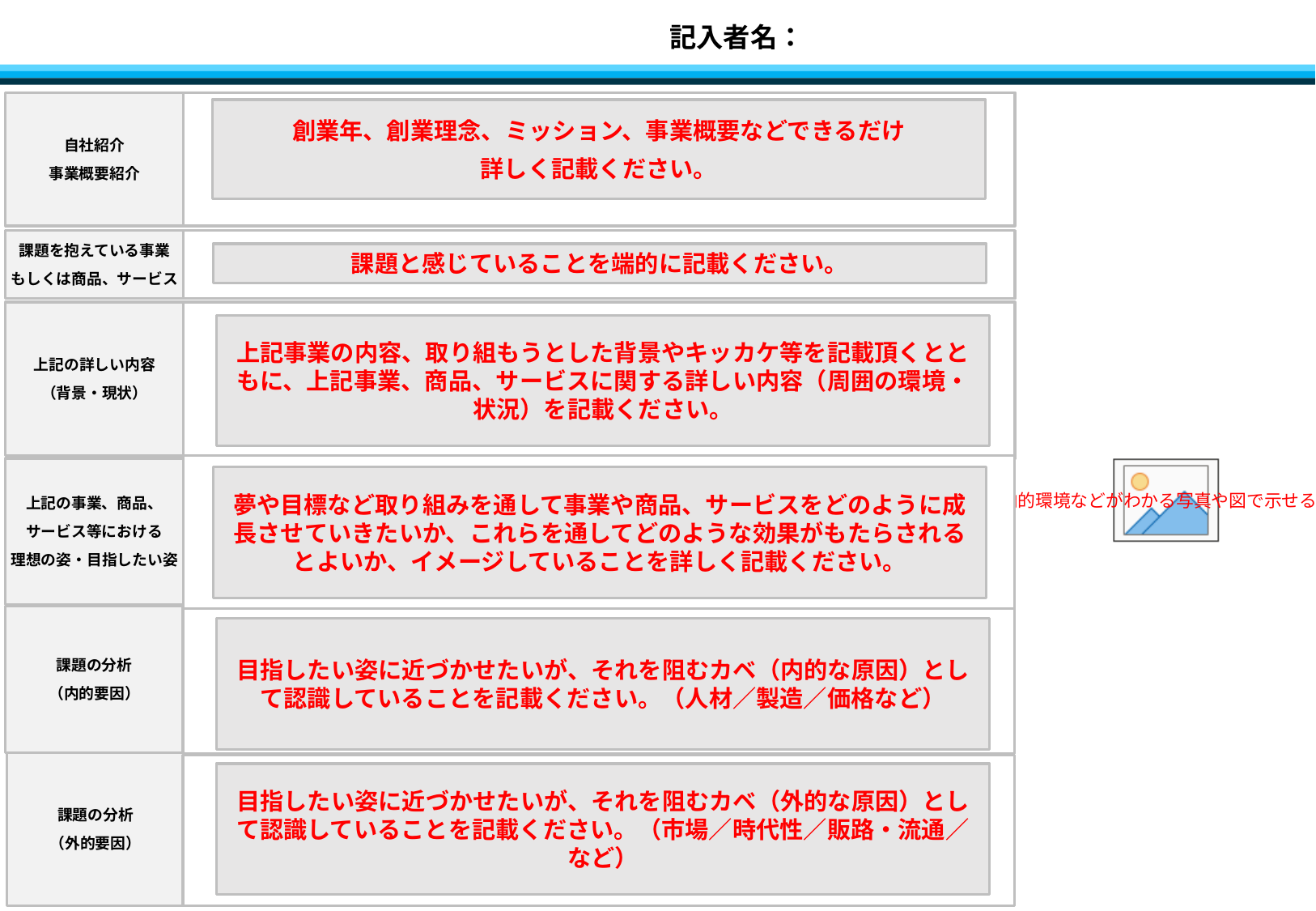

#
記入者名：

※課題を抱えている自社の商品や内的環境などがわかる写真や図で示せるものがあれば貼り付けてください。
自社紹介
事業概要紹介

創業年、創業理念、ミッション、事業概要などできるだけ
詳しく記載ください。
課題を抱えている事業
もしくは商品、サービス

課題と感じていることを端的に記載ください。
上記の詳しい内容
（背景・現状）

上記事業の内容、取り組もうとした背景やキッカケ等を記載頂くとともに、上記事業、商品、サービスに関する詳しい内容（周囲の環境・状況）を記載ください。

上記の事業、商品、
サービス等における
理想の姿・目指したい姿
夢や目標など取り組みを通して事業や商品、サービスをどのように成長させていきたいか、これらを通してどのような効果がもたらされるとよいか、イメージしていることを詳しく記載ください。
課題の分析
（内的要因）

目指したい姿に近づかせたいが、それを阻むカベ（内的な原因）として認識していることを記載ください。（人材／製造／価格など）
課題の分析
（外的要因）

目指したい姿に近づかせたいが、それを阻むカベ（外的な原因）として認識していることを記載ください。（市場／時代性／販路・流通／など）